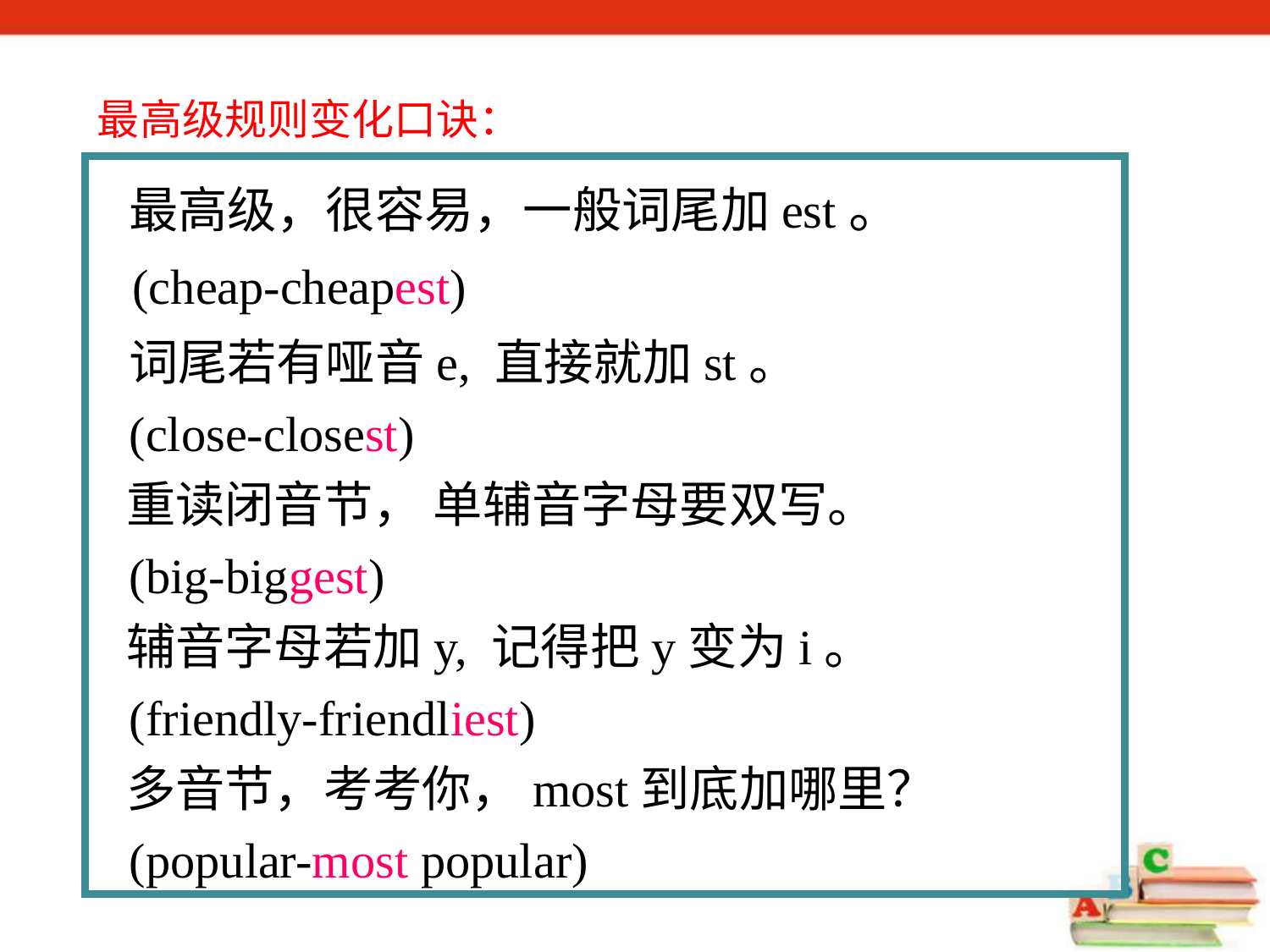

最高级规则变化口诀：
  最高级，很容易，一般词尾加est。
   (cheap-cheapest)
  词尾若有哑音e, 直接就加st。
   (close-closest)
  重读闭音节， 单辅音字母要双写。
   (big-biggest)
  辅音字母若加y, 记得把y变为i。
   (friendly-friendliest)
  多音节，考考你，most到底加哪里？
   (popular-most popular)